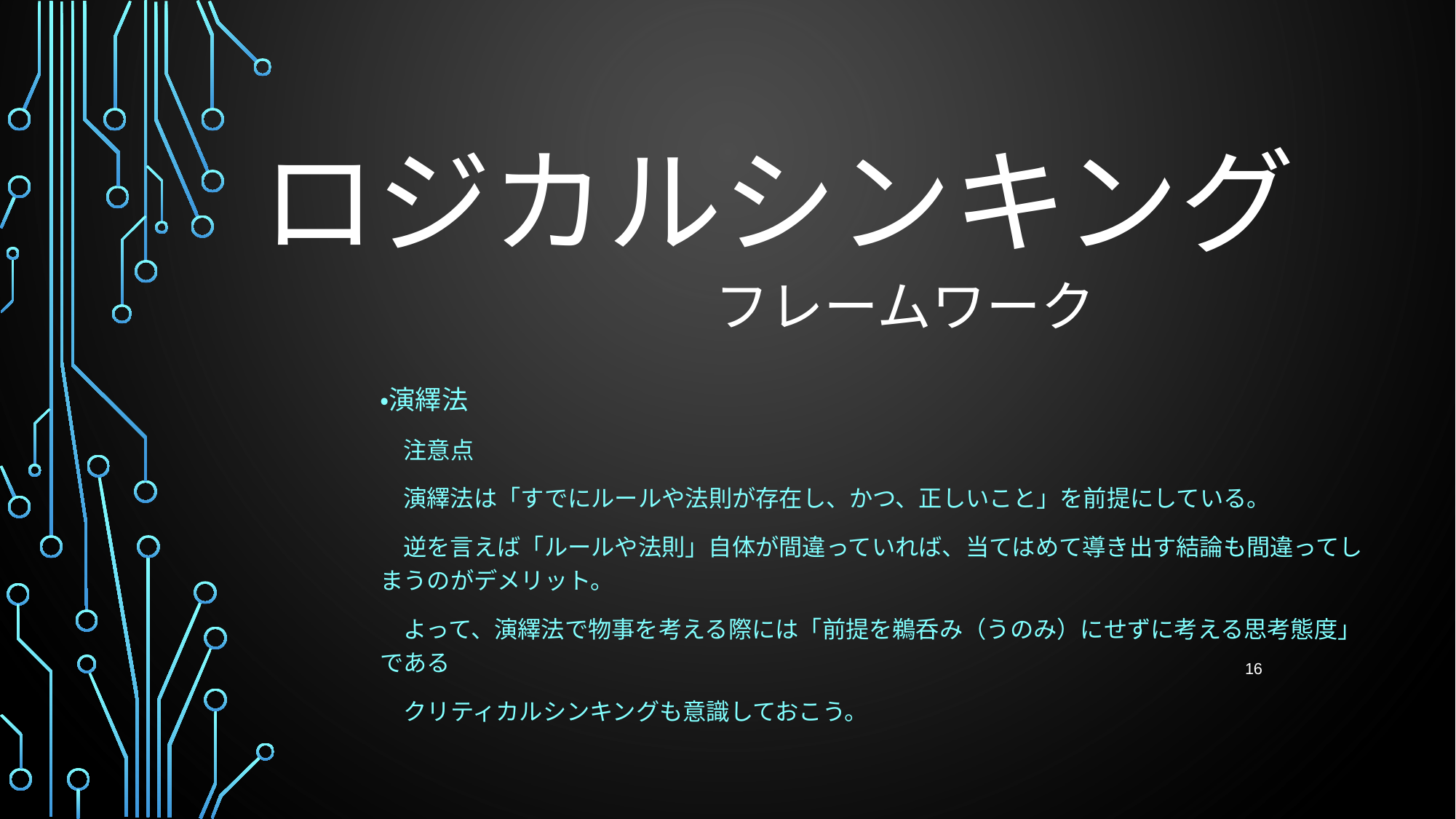

# ロジカルシンキング
フレームワーク
・演繹法
　注意点
　演繹法は「すでにルールや法則が存在し、かつ、正しいこと」を前提にしている。
　逆を言えば「ルールや法則」自体が間違っていれば、当てはめて導き出す結論も間違ってしまうのがデメリット。
　よって、演繹法で物事を考える際には「前提を鵜呑み（うのみ）にせずに考える思考態度」である
　クリティカルシンキングも意識しておこう。

16